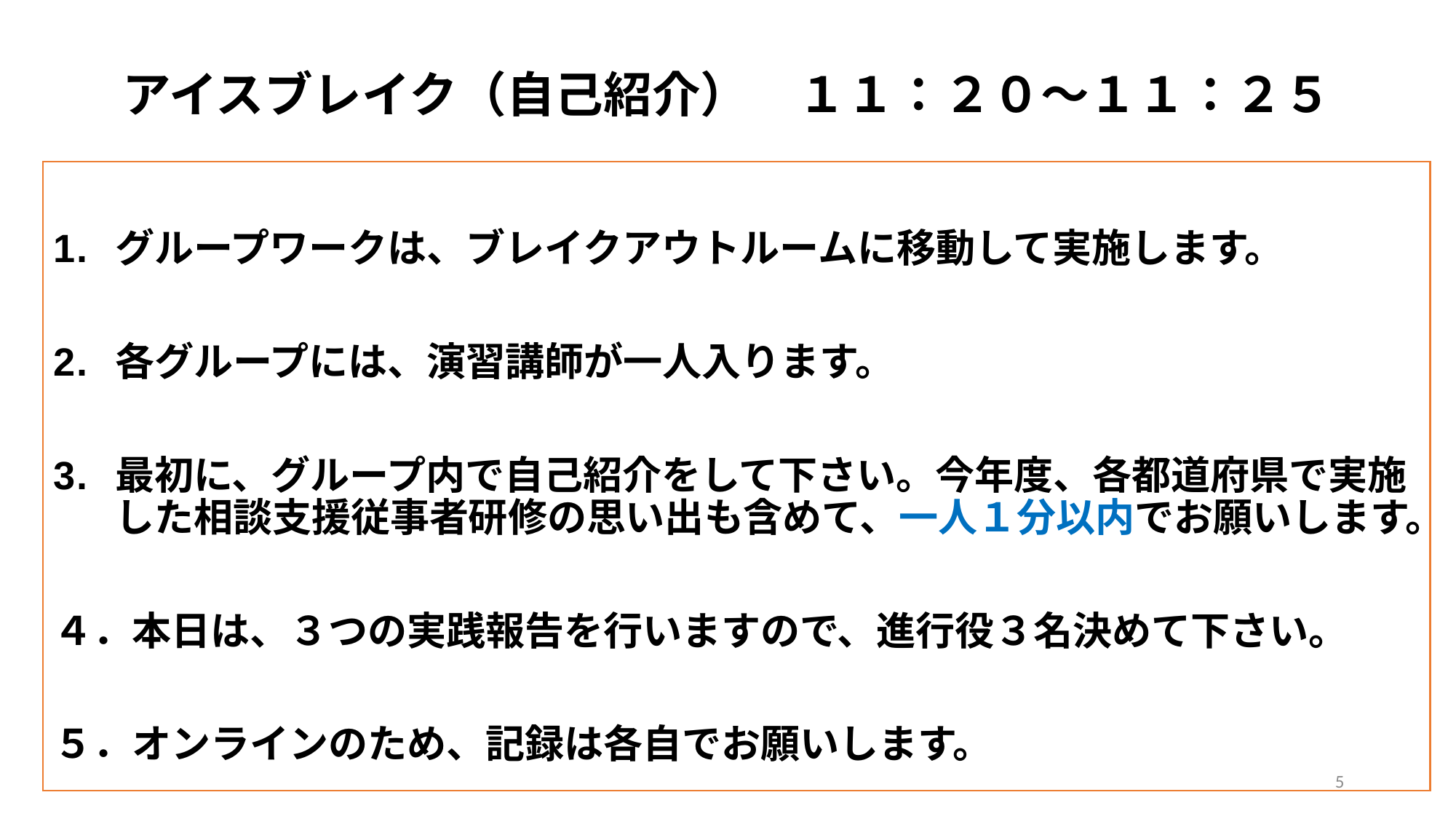

# アイスブレイク（自己紹介）　１１：２０～１１：２５

グループワークは、ブレイクアウトルームに移動して実施します。

各グループには、演習講師が一人入ります。

最初に、グループ内で自己紹介をして下さい。今年度、各都道府県で実施した相談支援従事者研修の思い出も含めて、一人１分以内でお願いします。

４．本日は、３つの実践報告を行いますので、進行役３名決めて下さい。

５．オンラインのため、記録は各自でお願いします。
5